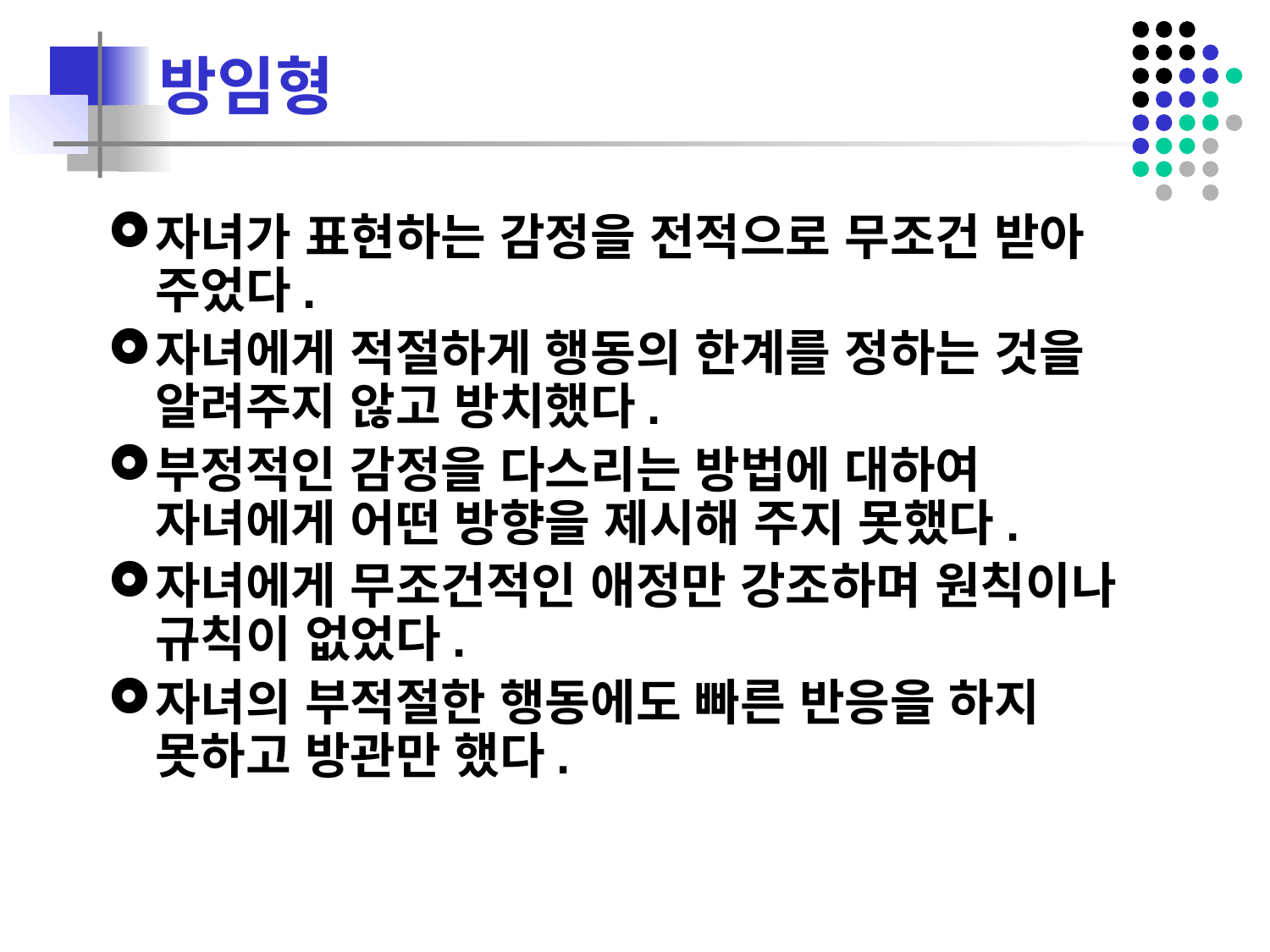

# 방임형
자녀가 표현하는 감정을 전적으로 무조건 받아 주었다.
자녀에게 적절하게 행동의 한계를 정하는 것을 알려주지 않고 방치했다.
부정적인 감정을 다스리는 방법에 대하여 자녀에게 어떤 방향을 제시해 주지 못했다.
자녀에게 무조건적인 애정만 강조하며 원칙이나 규칙이 없었다.
자녀의 부적절한 행동에도 빠른 반응을 하지 못하고 방관만 했다.